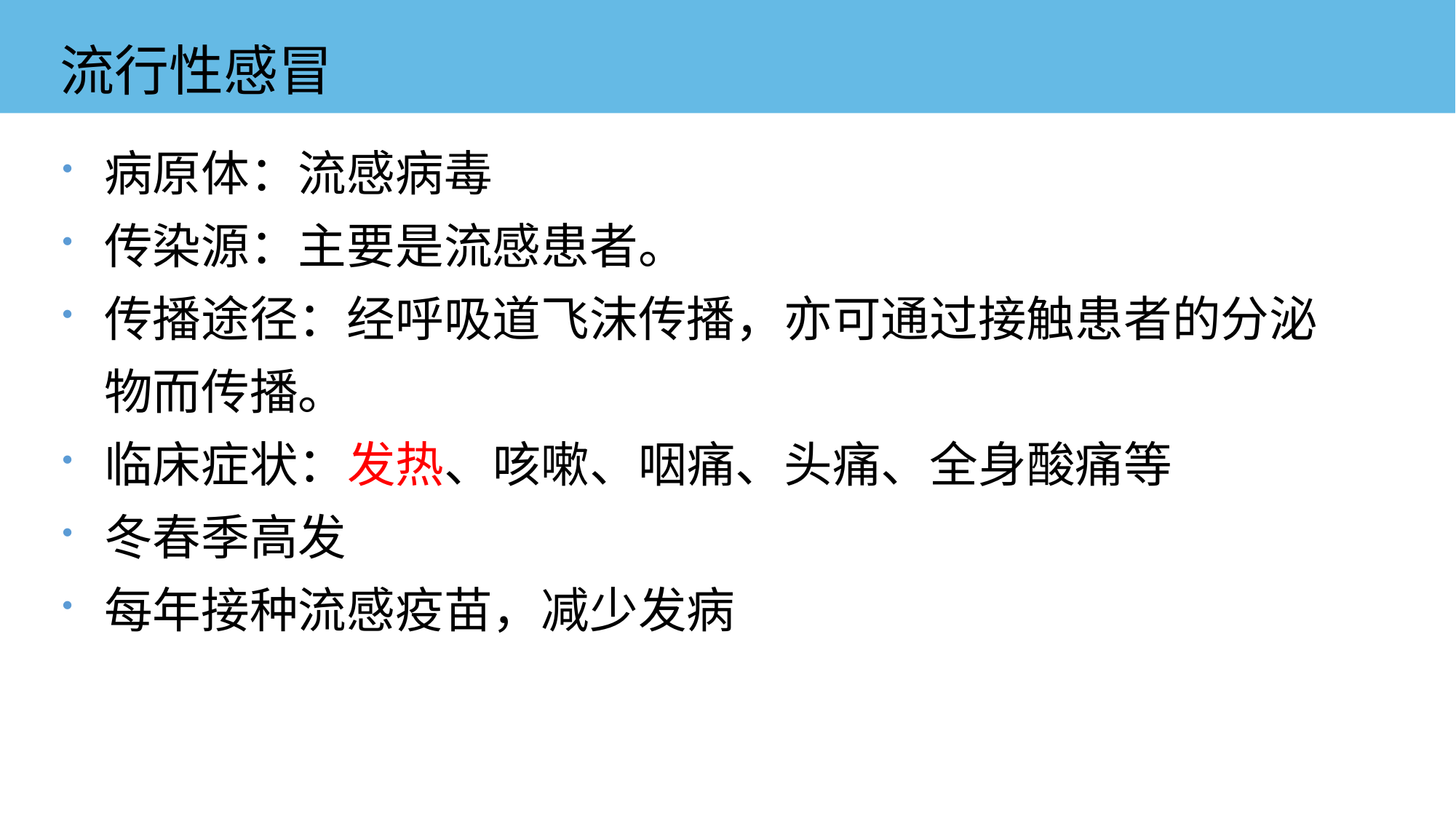

流行性感冒
病原体：流感病毒
传染源：主要是流感患者。
传播途径：经呼吸道飞沫传播，亦可通过接触患者的分泌物而传播。
临床症状：发热、咳嗽、咽痛、头痛、全身酸痛等
冬春季高发
每年接种流感疫苗，减少发病